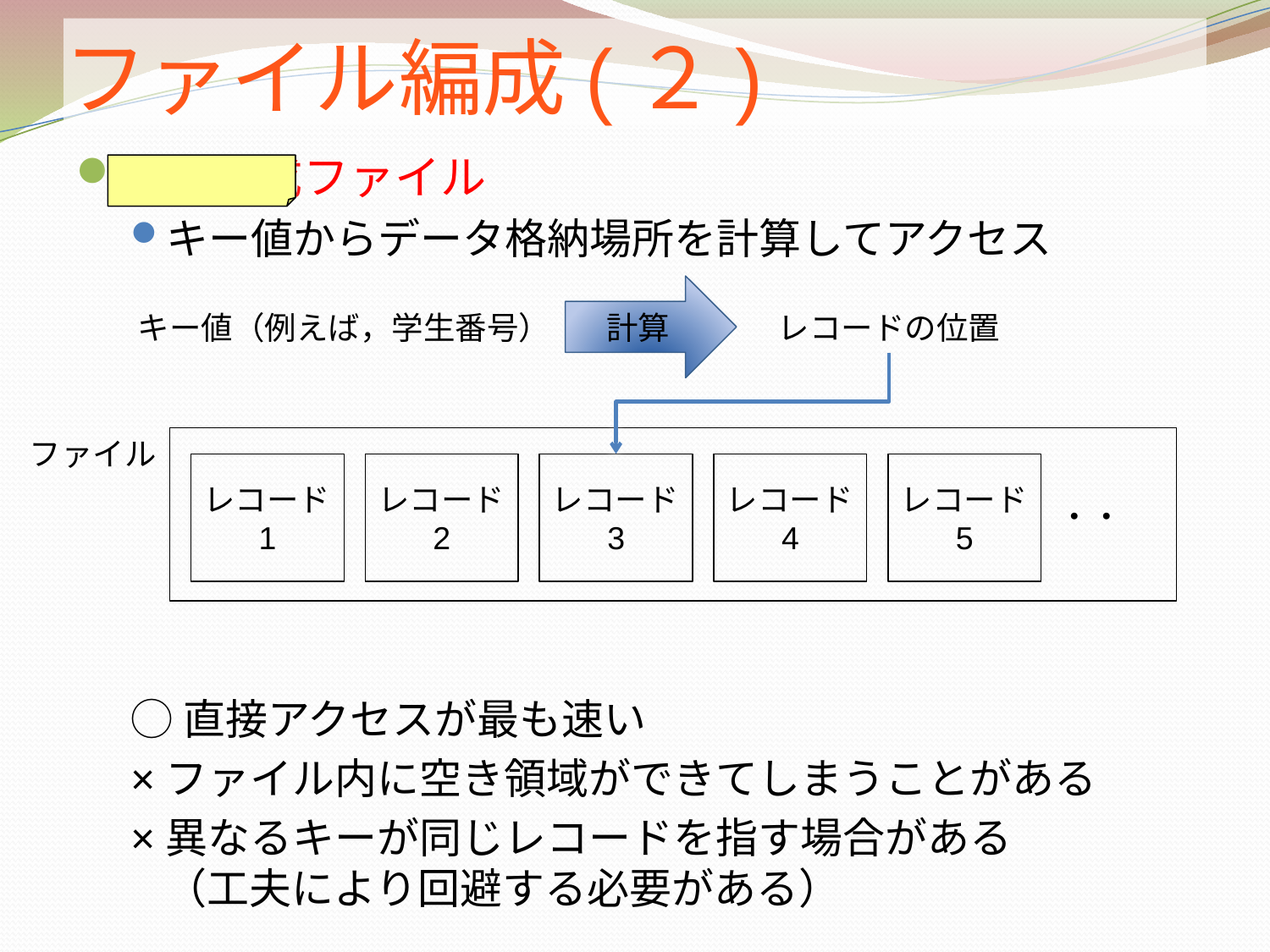

# ファイル編成(２)
直接編成ファイル
キー値からデータ格納場所を計算してアクセス

◯直接アクセスが最も速い
×ファイル内に空き領域ができてしまうことがある
×異なるキーが同じレコードを指す場合がある
（工夫により回避する必要がある）

計算
キー値（例えば，学生番号）
レコードの位置
ファイル

レコード1
レコード2
レコード3
レコード4
レコード5
・・